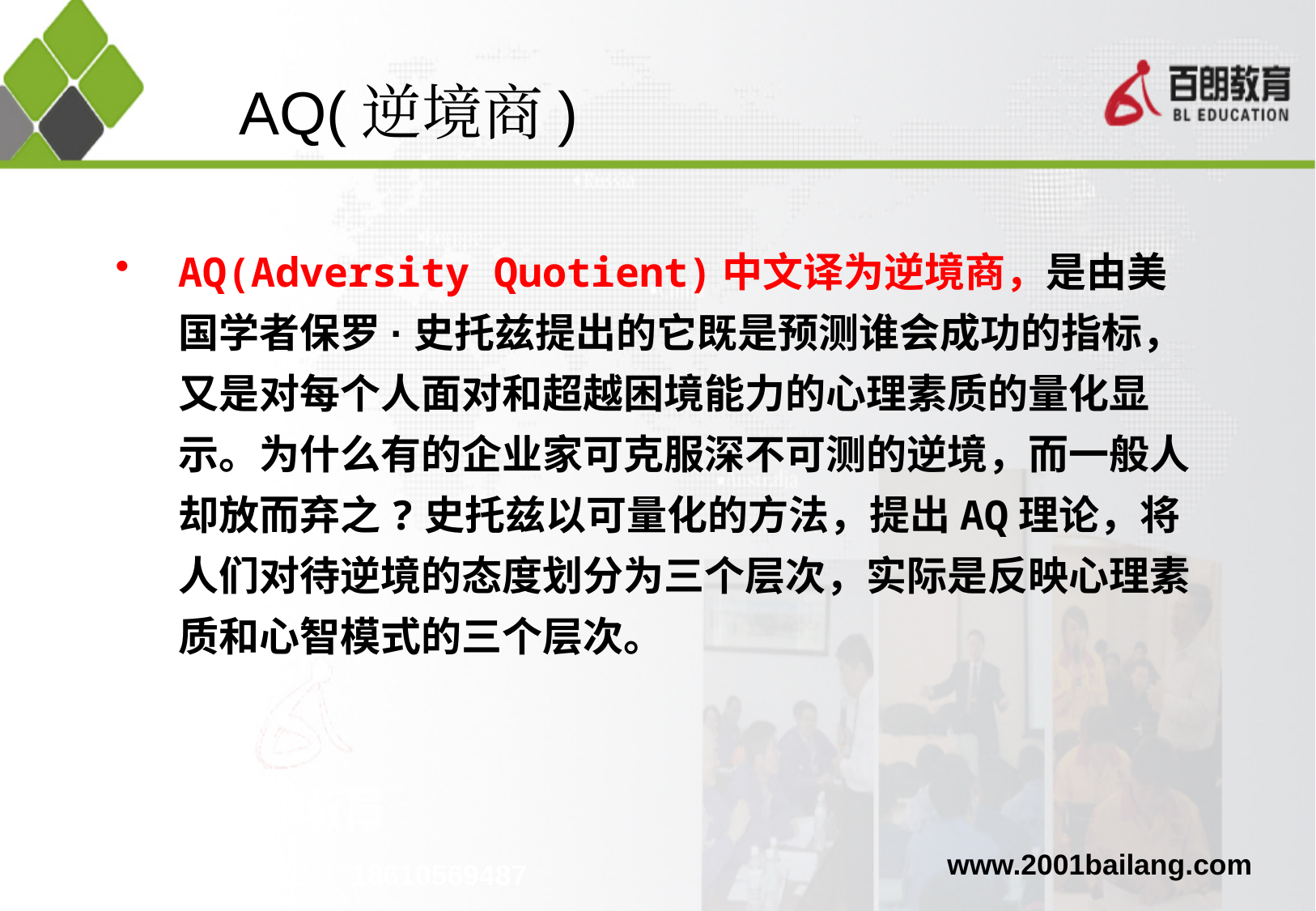

# AQ(逆境商)
AQ(Adversity Quotient)中文译为逆境商，是由美国学者保罗·史托兹提出的它既是预测谁会成功的指标，又是对每个人面对和超越困境能力的心理素质的量化显示。为什么有的企业家可克服深不可测的逆境，而一般人却放而弃之?史托兹以可量化的方法，提出AQ理论，将人们对待逆境的态度划分为三个层次，实际是反映心理素质和心智模式的三个层次。